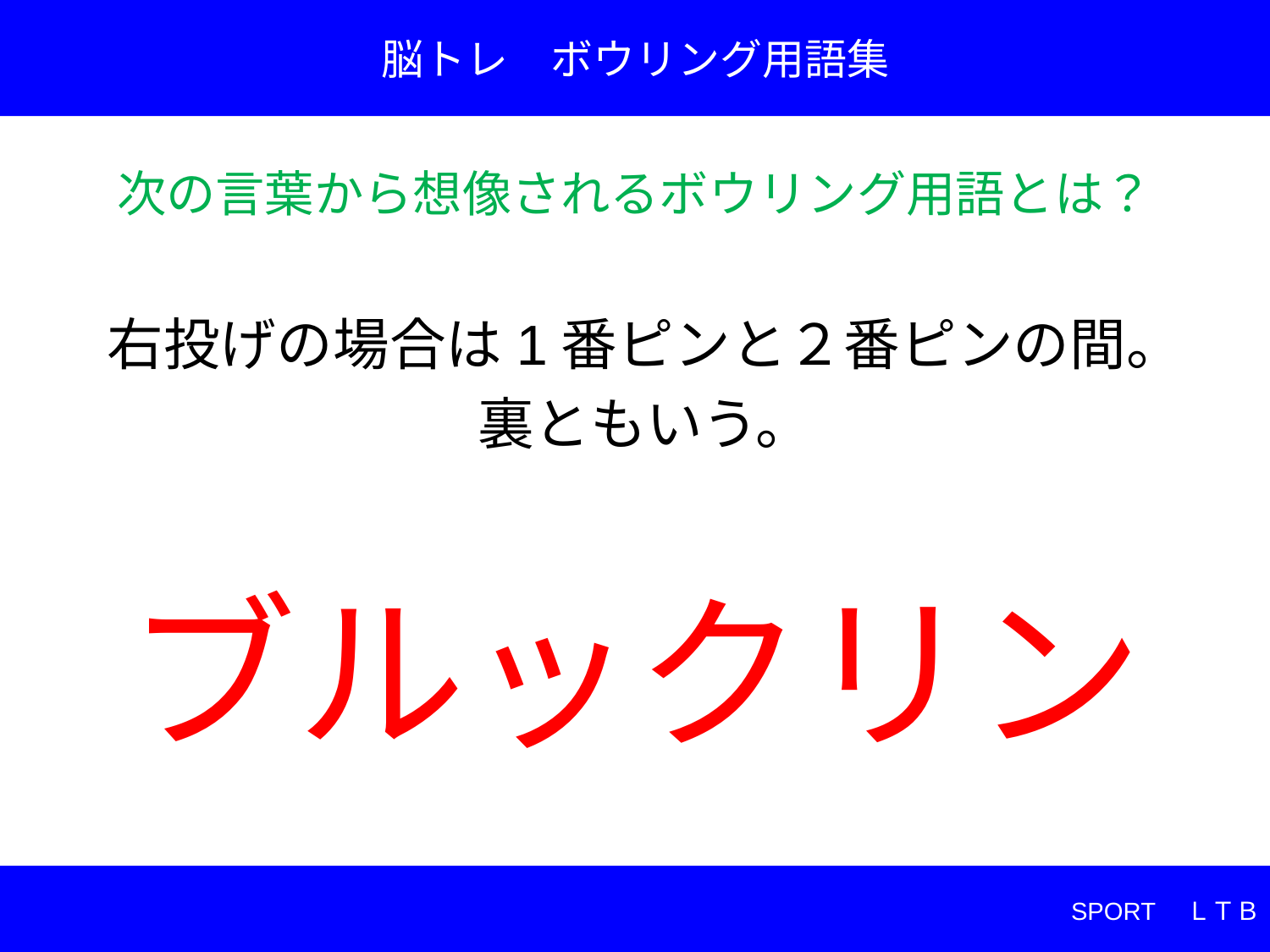

脳トレ　ボウリング用語集
次の言葉から想像されるボウリング用語とは？
右投げの場合は1番ピンと２番ピンの間。
裏ともいう。
# ブルックリン
SPORT　ＬＴＢ